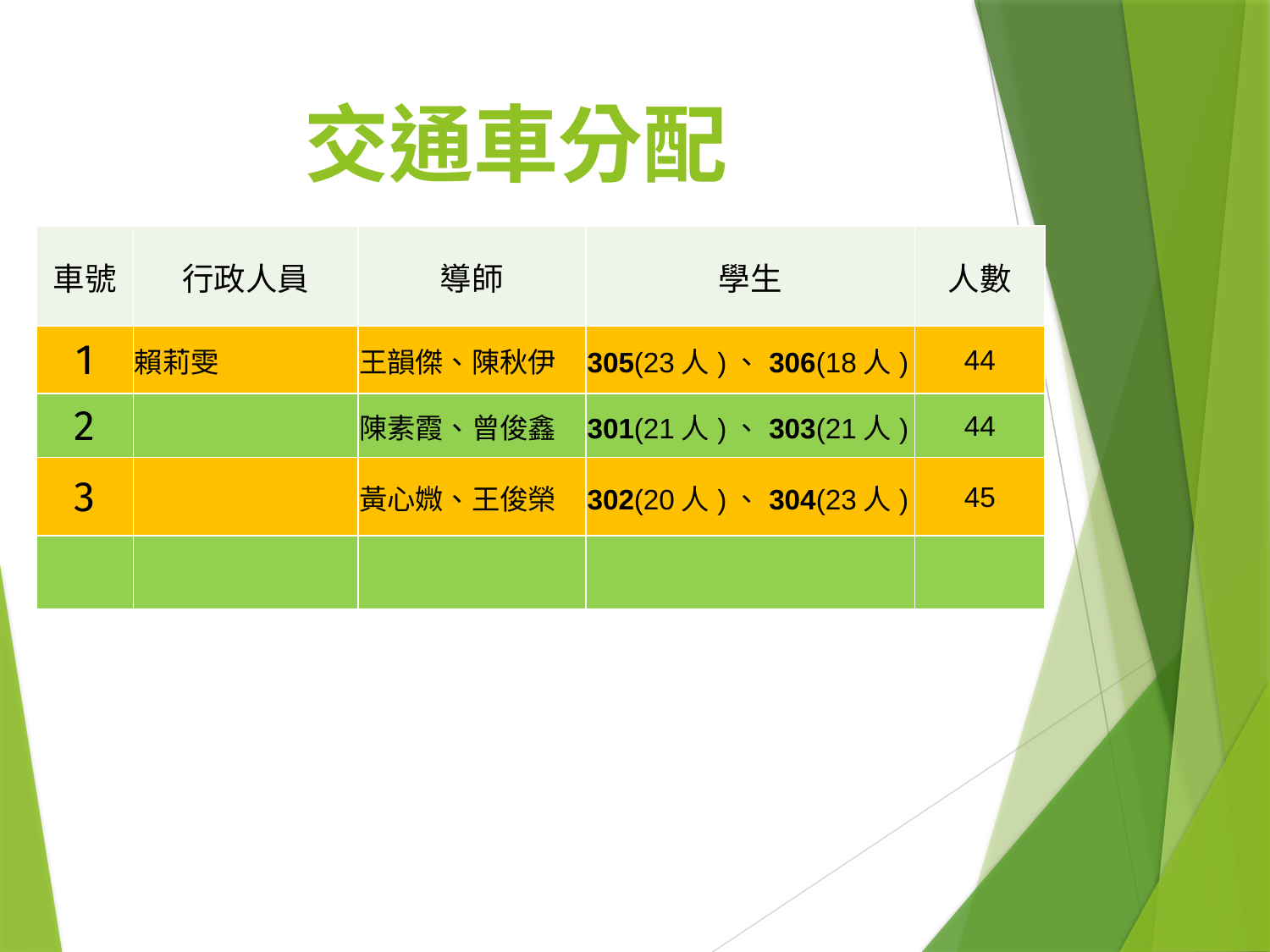

# 交通車分配
| 車號 | 行政人員 | 導師 | 學生 | 人數 |
| --- | --- | --- | --- | --- |
| 1 | 賴莉雯 | 王韻傑、陳秋伊 | 305(23人)、306(18人) | 44 |
| 2 |  | 陳素霞、曾俊鑫 | 301(21人)、303(21人) | 44 |
| 3 |  | 黃心媺、王俊榮 | 302(20人)、304(23人) | 45 |
|  |  |  |  |  |